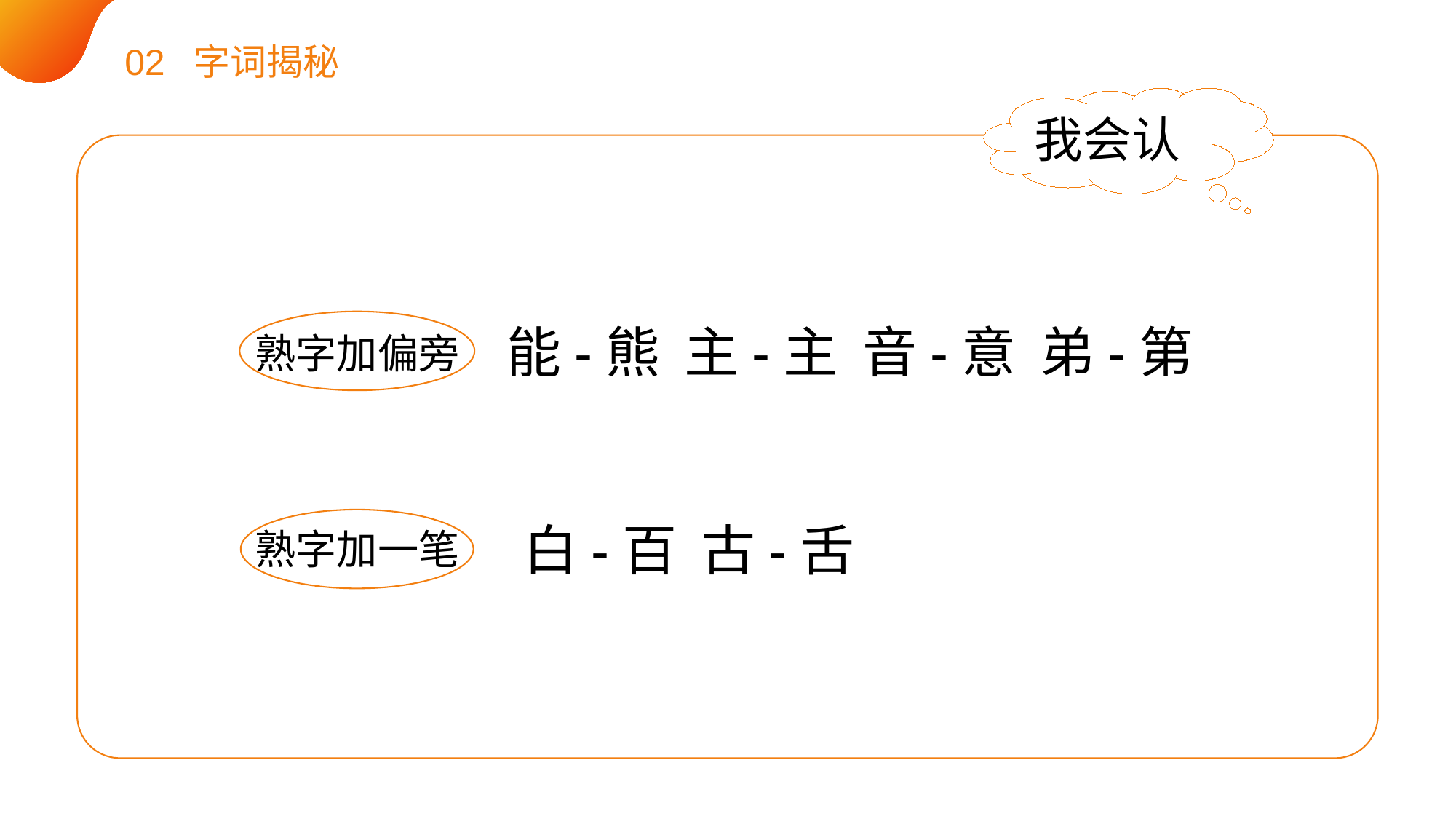

02  字词揭秘
我会认

熟字加偏旁
能-熊  主-主  音-意  弟-第

熟字加一笔
白-百  古-舌